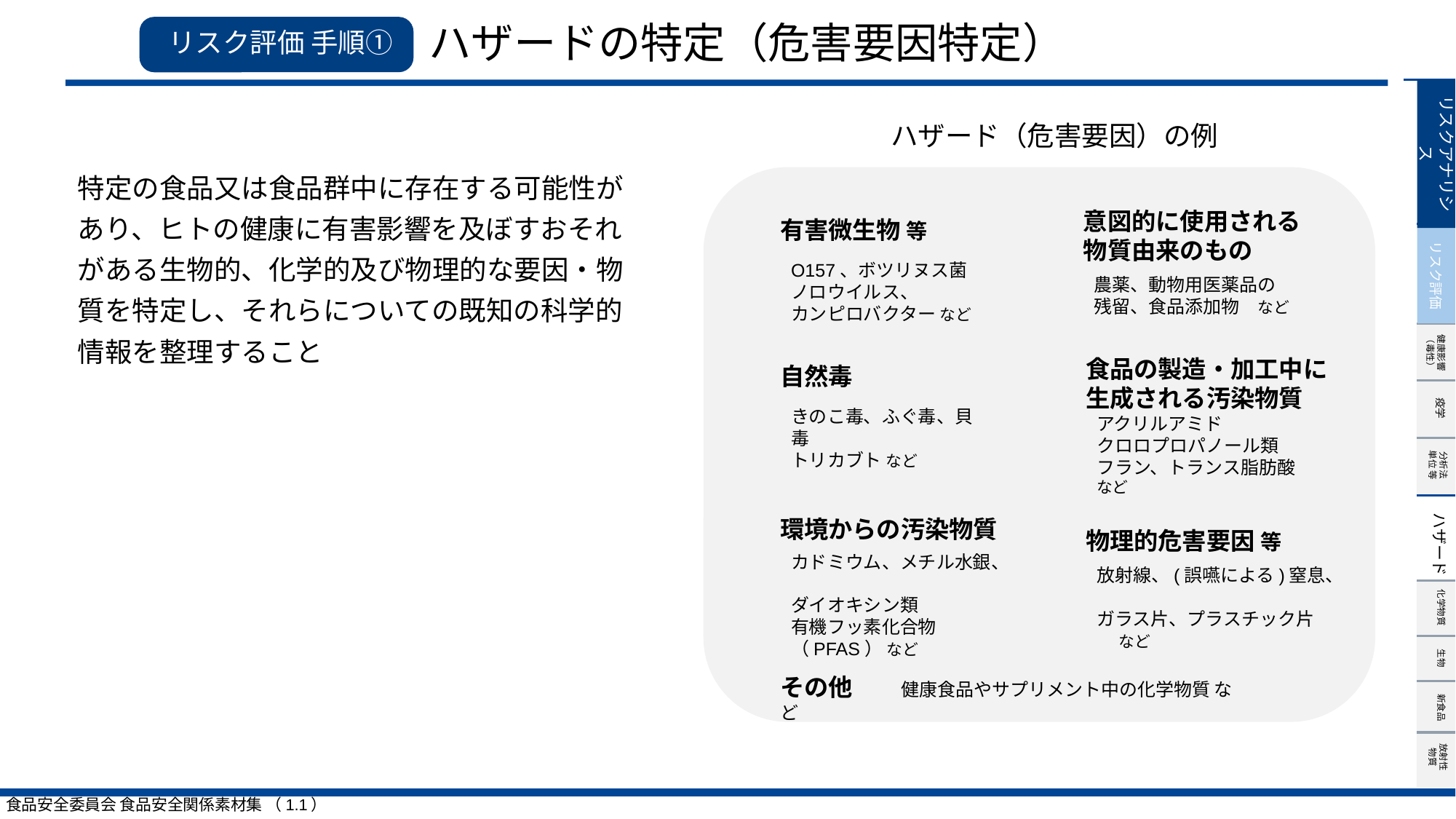

# ハザードの特定（危害要因特定）
 リスク評価 手順①
リスクアナリシス
ハザード（危害要因）の例
特定の食品又は食品群中に存在する可能性があり、ヒトの健康に有害影響を及ぼすおそれがある生物的、化学的及び物理的な要因・物質を特定し、それらについての既知の科学的情報を整理すること

意図的に使用される
物質由来のもの

農薬、動物用医薬品の
残留、食品添加物　など

有害微生物 等

O157、ボツリヌス菌
ノロウイルス、
カンピロバクター など

自然毒

きのこ毒、ふぐ毒、貝毒
トリカブト など
リスク評価
食品の製造・加工中に生成される汚染物質
アクリルアミド
クロロプロパノール類
フラン、トランス脂肪酸　 など

物理的危害要因 等

放射線、(誤嚥による)窒息、
ガラス片、プラスチック片　 など

環境からの汚染物質

カドミウム、メチル水銀、
ダイオキシン類
有機フッ素化合物（PFAS） など
その他　　健康食品やサプリメント中の化学物質 など